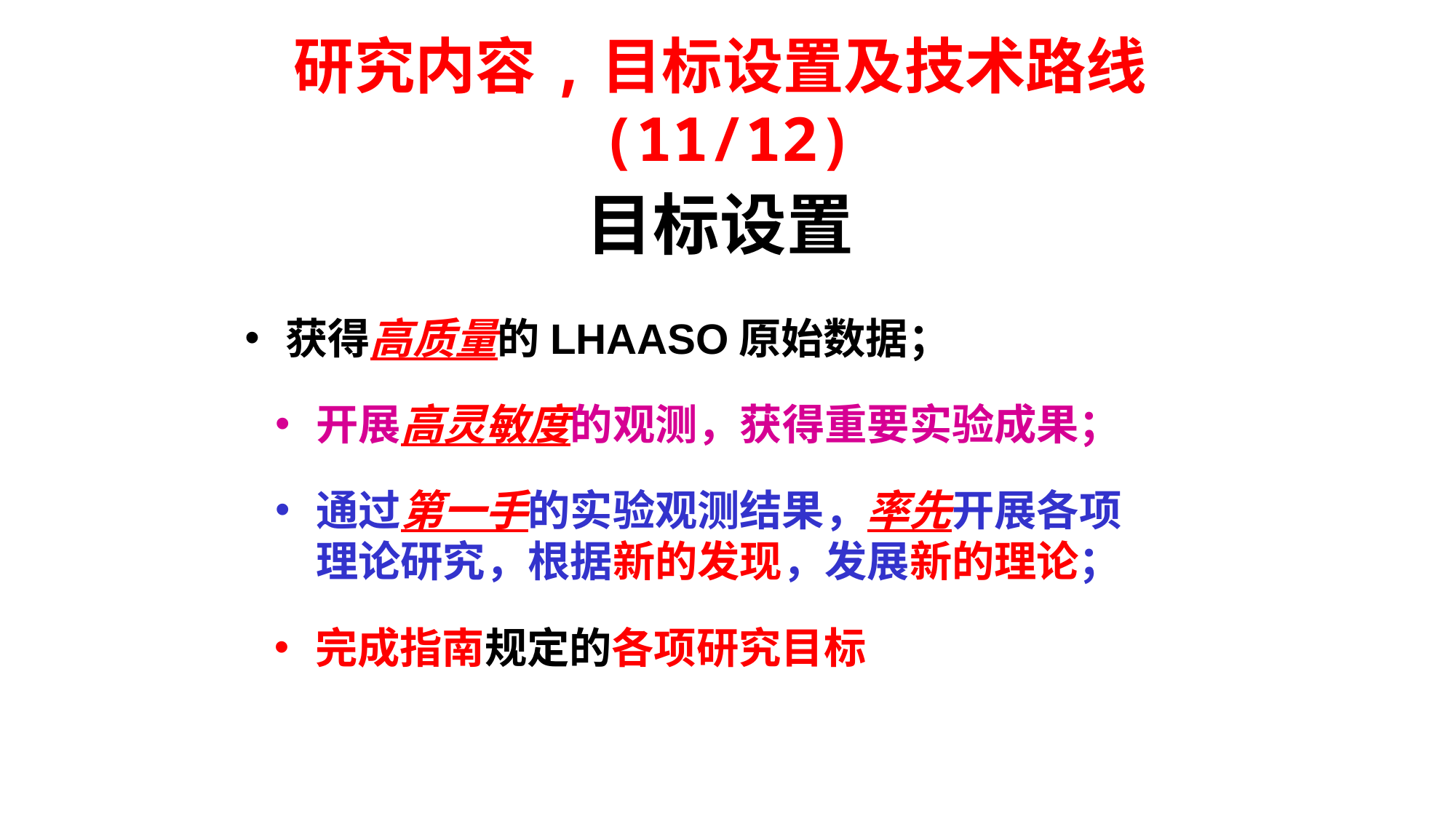

研究内容,目标设置及技术路线(11/12)
目标设置
获得高质量的LHAASO原始数据；
开展高灵敏度的观测，获得重要实验成果；
通过第一手的实验观测结果，率先开展各项理论研究，根据新的发现，发展新的理论；
完成指南规定的各项研究目标